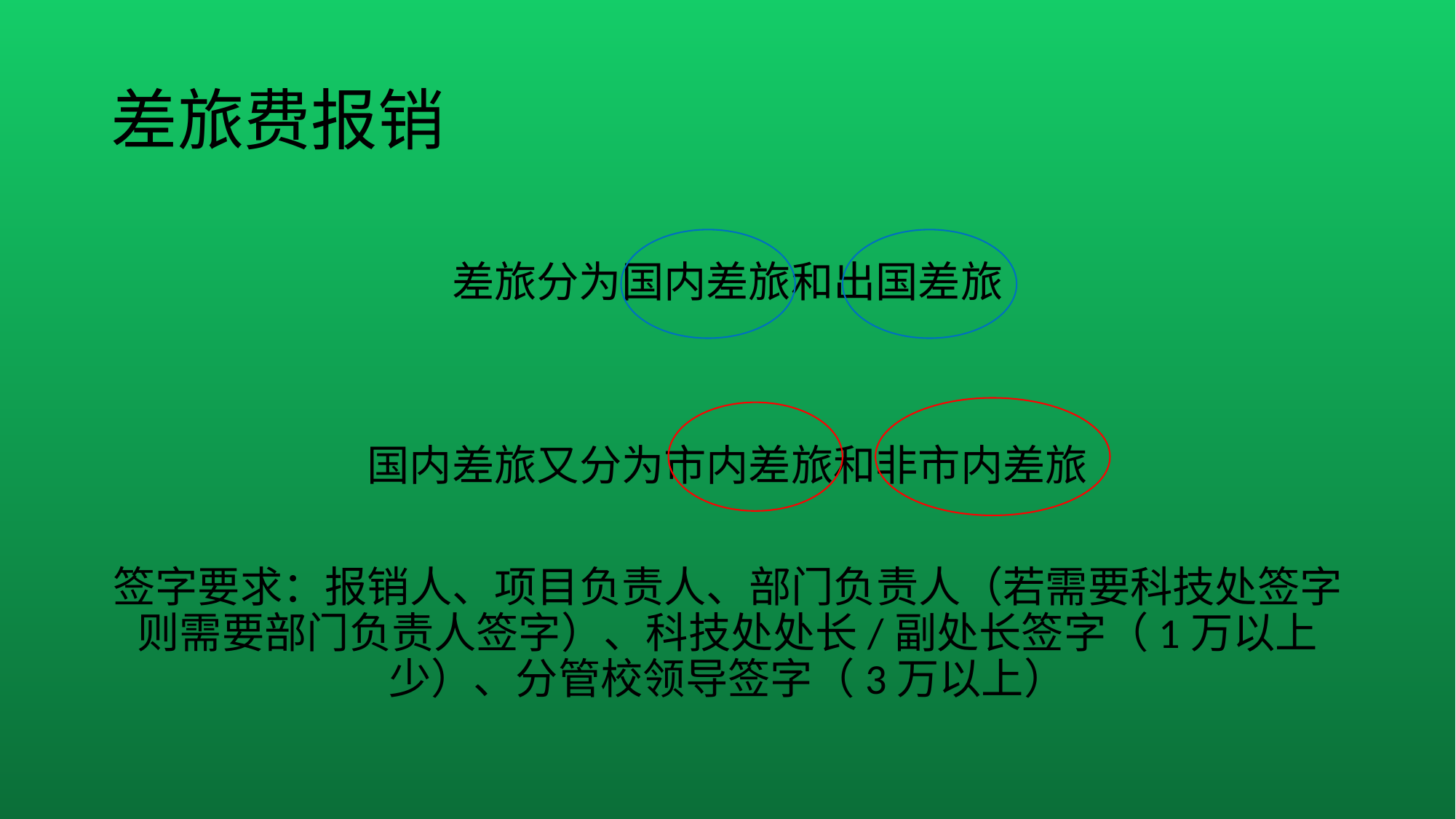

# 差旅费报销

差旅分为国内差旅和出国差旅

国内差旅又分为市内差旅和非市内差旅

签字要求：报销人、项目负责人、部门负责人（若需要科技处签字则需要部门负责人签字）、科技处处长/副处长签字（1万以上少）、分管校领导签字（3万以上）